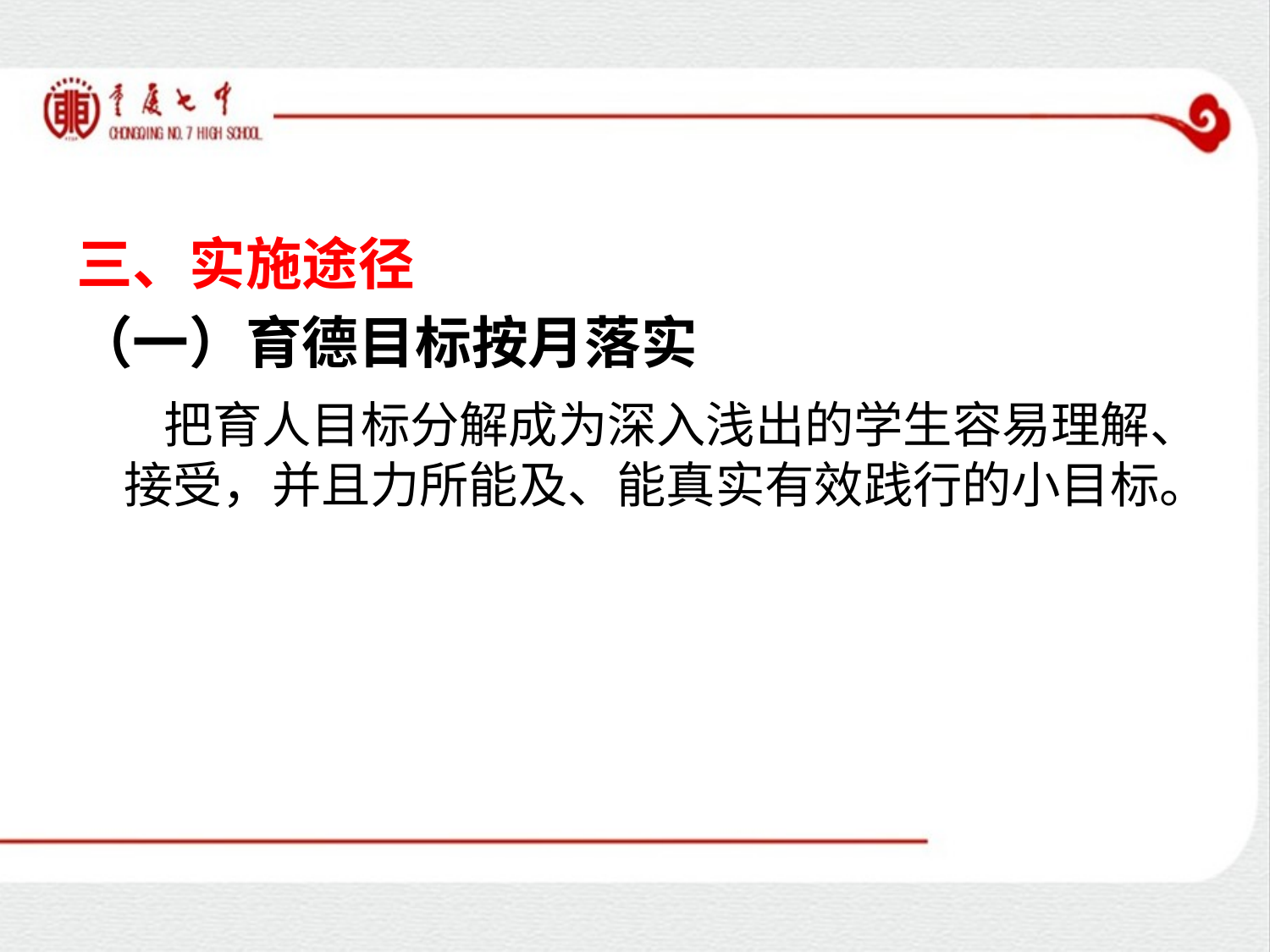

三、实施途径
（一）育德目标按月落实
      把育人目标分解成为深入浅出的学生容易理解、接受，并且力所能及、能真实有效践行的小目标。